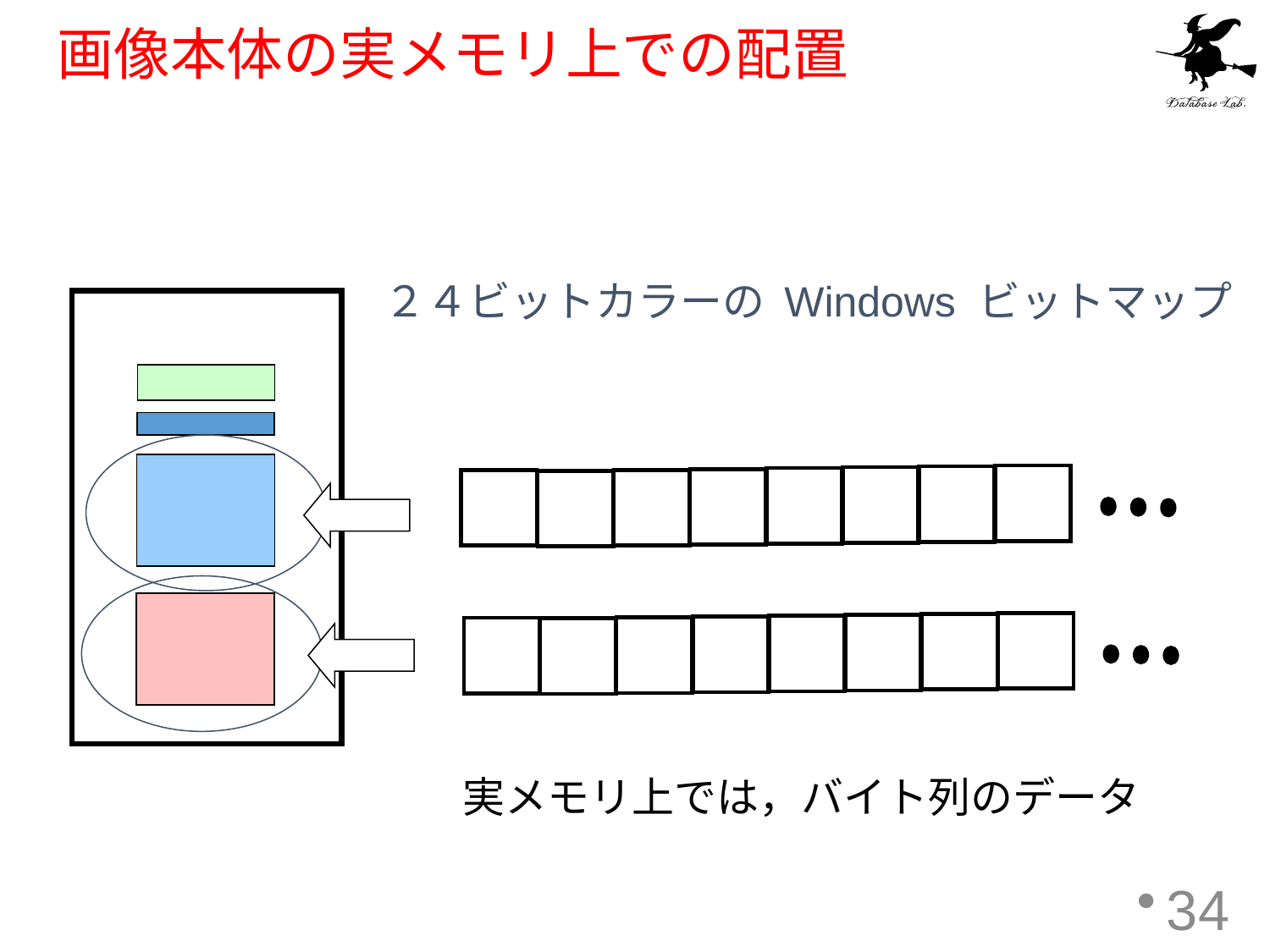

# 画像本体の実メモリ上での配置
２４ビットカラーの Windows ビットマップ

実メモリ上では，バイト列のデータ
34